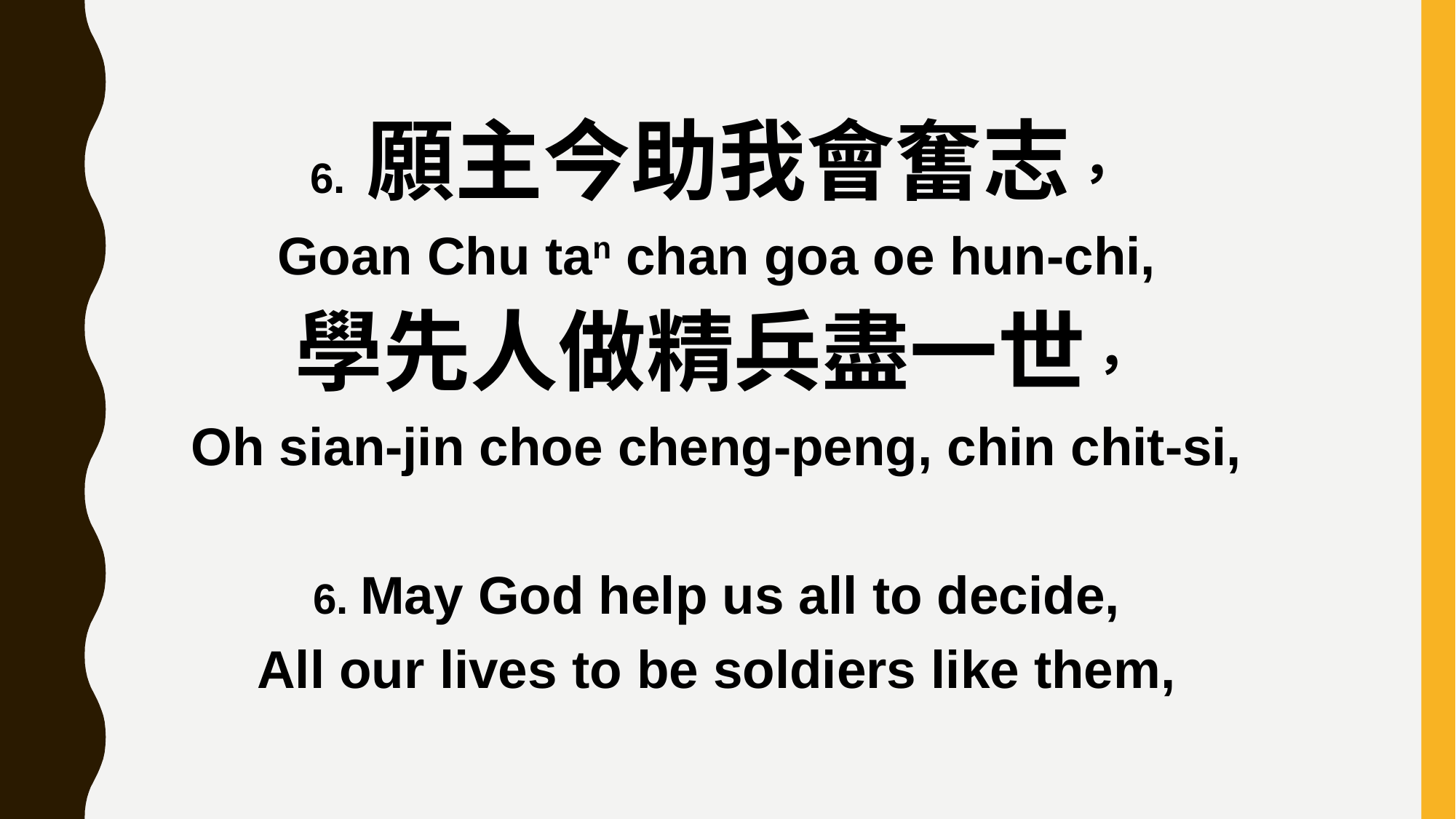

6. 願主今助我會奮志，
Goan Chu tan chan goa oe hun-chi,
學先人做精兵盡一世，
Oh sian-jin choe cheng-peng, chin chit-si,

6. May God help us all to decide,
All our lives to be soldiers like them,